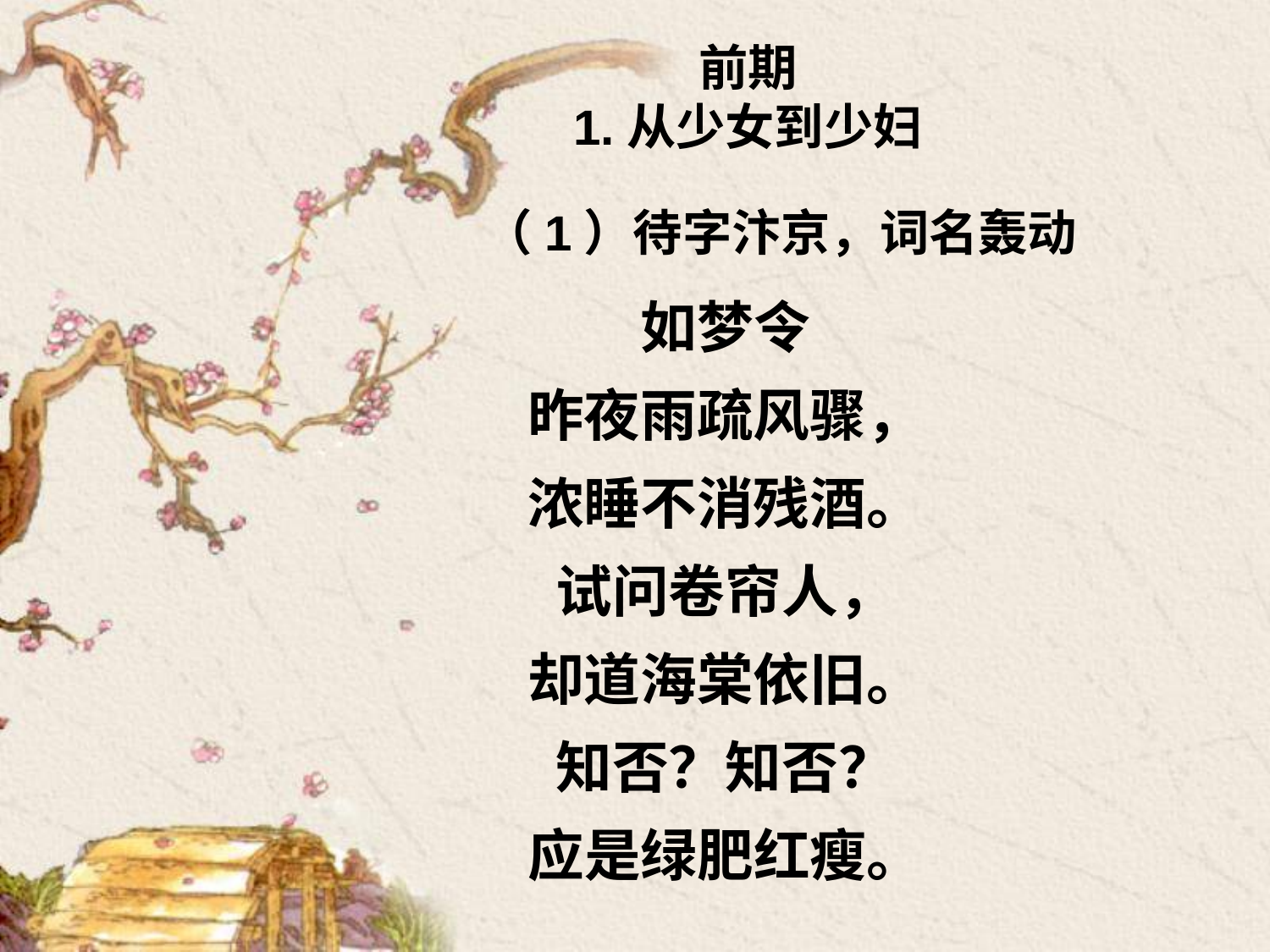

# 前期 1.从少女到少妇
（1）待字汴京，词名轰动

如梦令
昨夜雨疏风骤，
浓睡不消残酒。
试问卷帘人，
却道海棠依旧。
知否？知否？
应是绿肥红瘦。